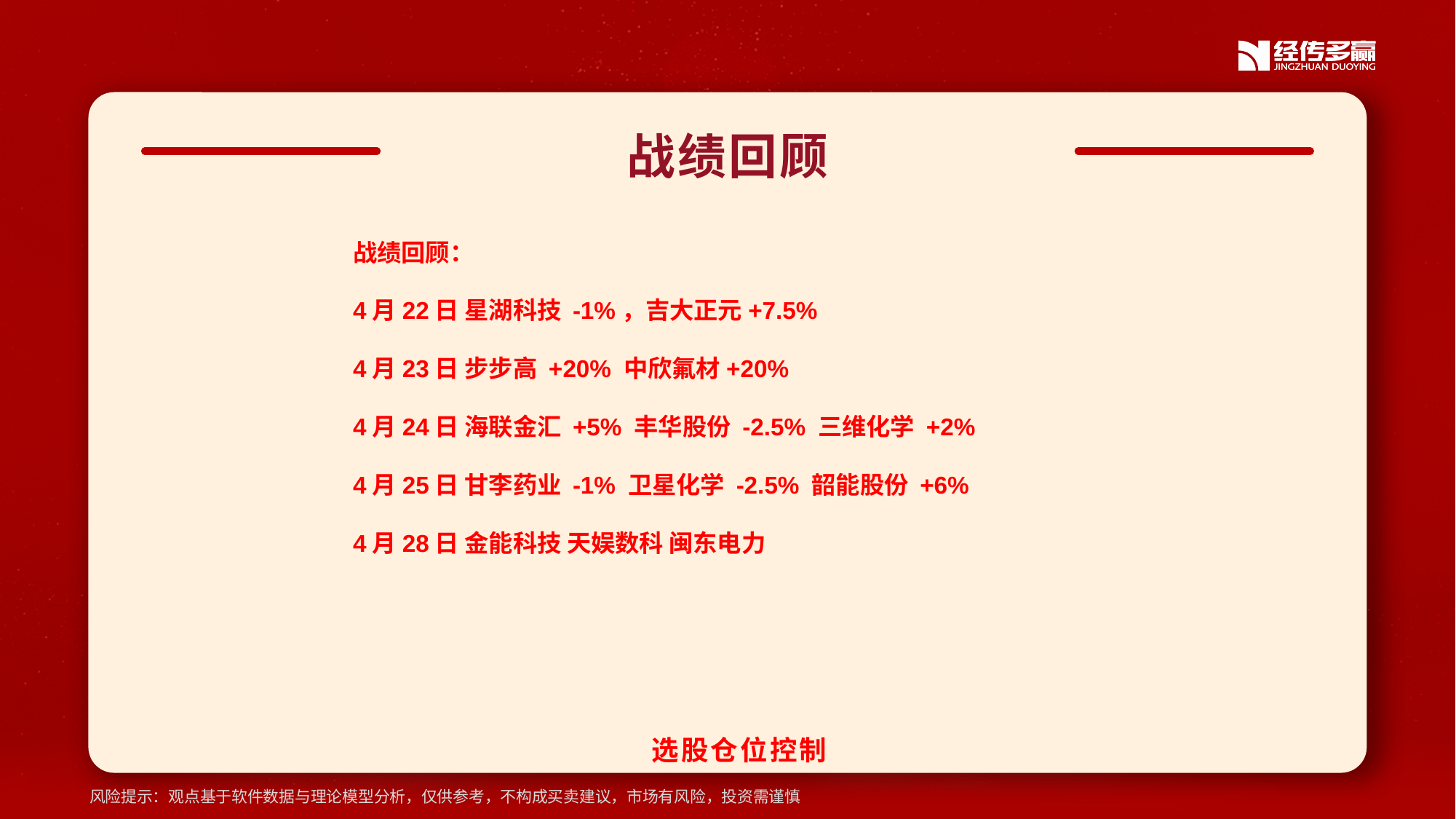

战绩回顾
战绩回顾：

4月22日 星湖科技 -1%，吉大正元+7.5%

4月23日 步步高 +20% 中欣氟材+20%

4月24日 海联金汇 +5% 丰华股份 -2.5% 三维化学 +2%

4月25日 甘李药业 -1% 卫星化学 -2.5% 韶能股份 +6%

4月28日 金能科技 天娱数科 闽东电力
  选股仓位控制